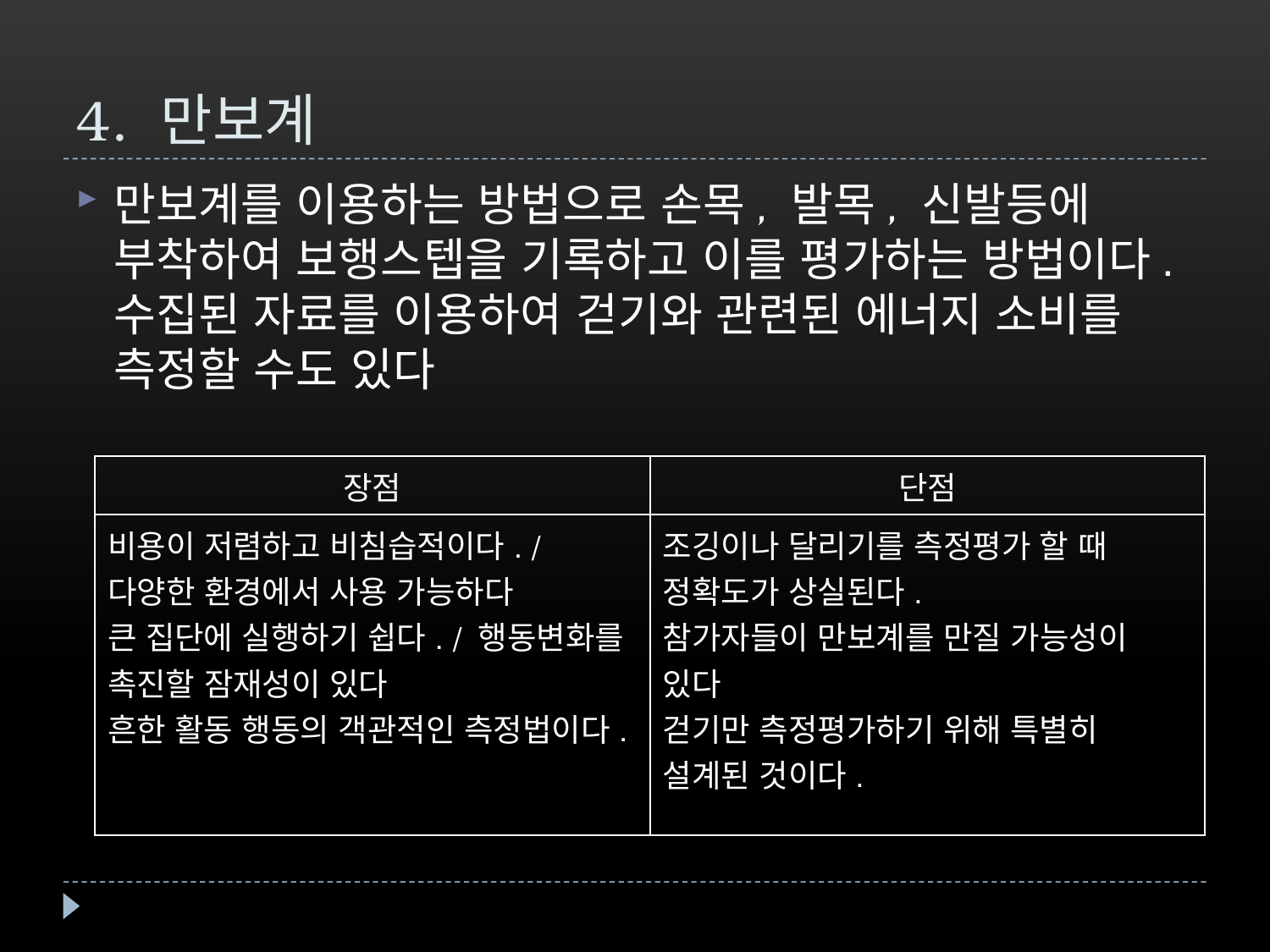

# 4. 만보계
만보계를 이용하는 방법으로 손목, 발목, 신발등에 부착하여 보행스텝을 기록하고 이를 평가하는 방법이다. 수집된 자료를 이용하여 걷기와 관련된 에너지 소비를 측정할 수도 있다

| 장점 | 단점 |
| --- | --- |
| 비용이 저렴하고 비침습적이다. / 다양한 환경에서 사용 가능하다 큰 집단에 실행하기 쉽다. / 행동변화를 촉진할 잠재성이 있다 흔한 활동 행동의 객관적인 측정법이다. | 조깅이나 달리기를 측정평가 할 때 정확도가 상실된다. 참가자들이 만보계를 만질 가능성이 있다 걷기만 측정평가하기 위해 특별히 설계된 것이다. |